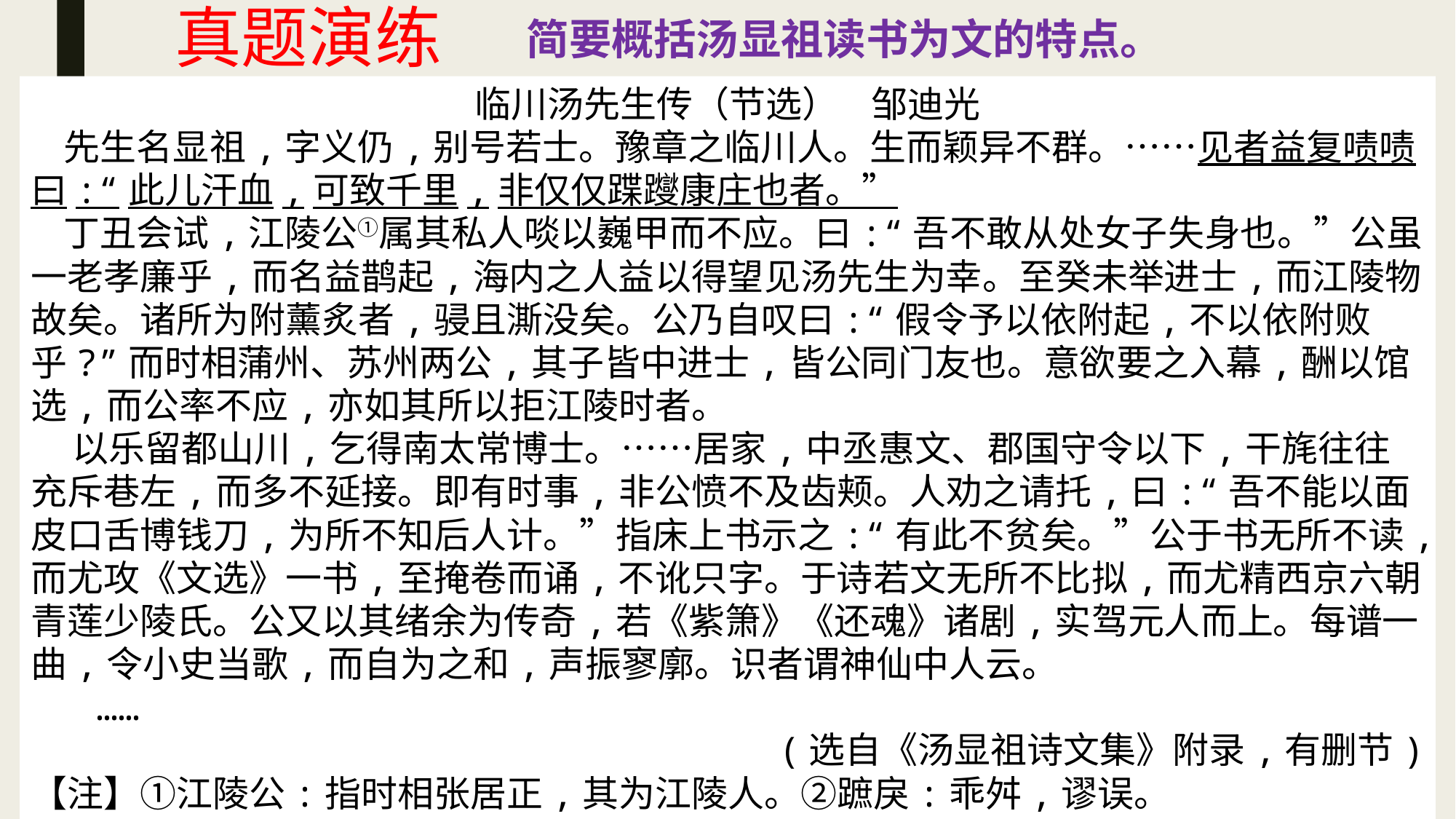

# 真题演练
简要概括汤显祖读书为文的特点。
临川汤先生传（节选）    邹迪光
   先生名显祖,字义仍,别号若士。豫章之临川人。生而颖异不群。……见者益复啧啧曰:“此儿汗血,可致千里,非仅仅蹀躞康庄也者。”
   丁丑会试,江陵公①属其私人啖以巍甲而不应。曰:“吾不敢从处女子失身也。”公虽一老孝廉乎,而名益鹊起,海内之人益以得望见汤先生为幸。至癸未举进士,而江陵物故矣。诸所为附薰炙者,骎且澌没矣。公乃自叹曰:“假令予以依附起,不以依附败乎?”而时相蒲州、苏州两公,其子皆中进士,皆公同门友也。意欲要之入幕,酬以馆选,而公率不应,亦如其所以拒江陵时者。
    以乐留都山川,乞得南太常博士。……居家,中丞惠文、郡国守令以下,干旄往往充斥巷左,而多不延接。即有时事,非公愤不及齿颊。人劝之请托,曰:“吾不能以面皮口舌博钱刀,为所不知后人计。”指床上书示之:“有此不贫矣。”公于书无所不读,而尤攻《文选》一书,至掩卷而诵,不讹只字。于诗若文无所不比拟,而尤精西京六朝青莲少陵氏。公又以其绪余为传奇,若《紫箫》《还魂》诸剧,实驾元人而上。每谱一曲,令小史当歌,而自为之和,声振寥廓。识者谓神仙中人云。
   ……
(选自《汤显祖诗文集》附录,有删节)
【注】①江陵公:指时相张居正,其为江陵人。②蹠戾:乖舛,谬误。